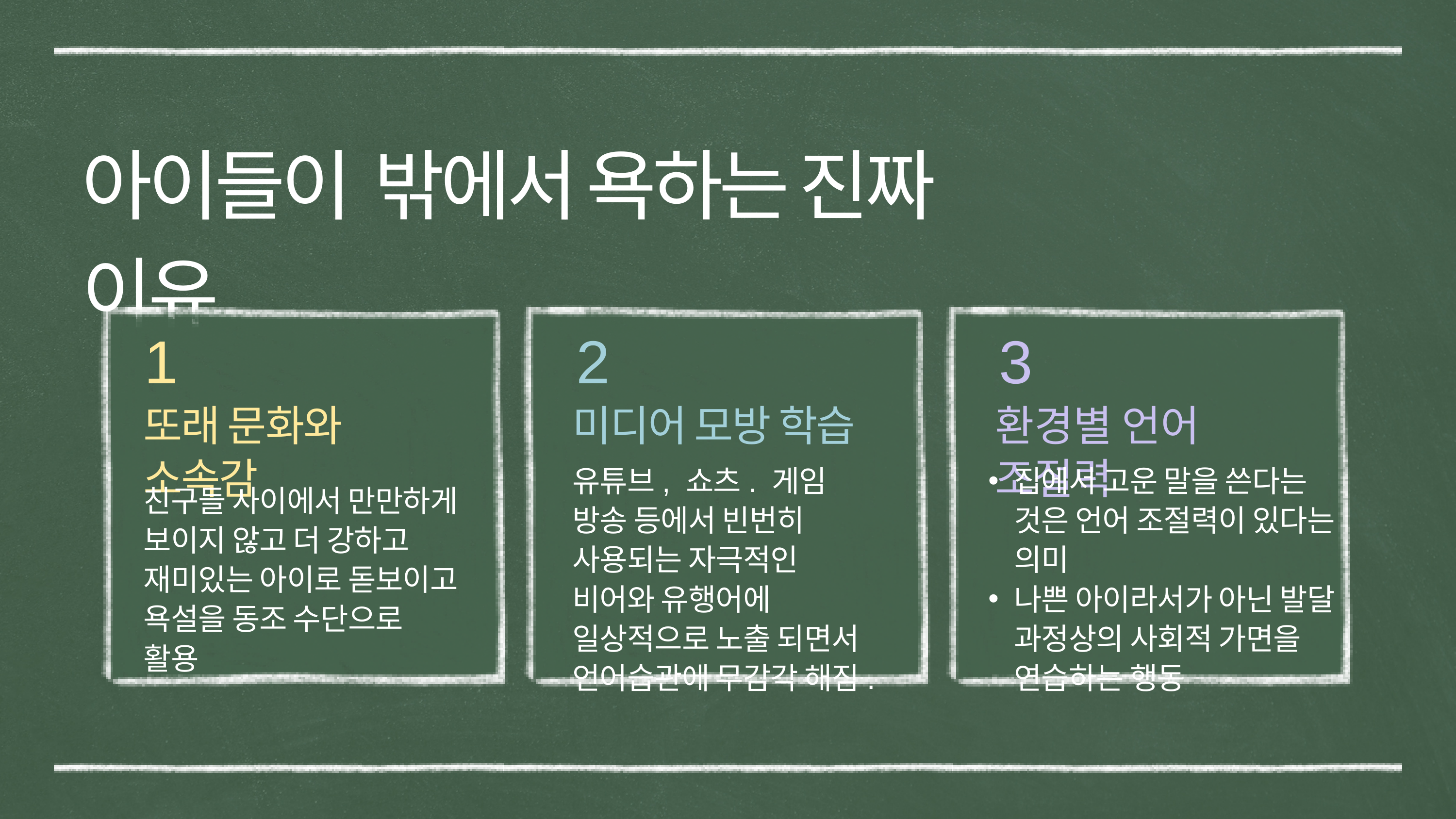

아이들이  밖에서 욕하는 진짜 이유

1
2
3
또래 문화와 소속감
미디어 모방 학습
환경별 언어 조절력
유튜브, 쇼츠. 게임 방송 등에서 빈번히 사용되는 자극적인 비어와 유행어에 일상적으로 노출 되면서 언어습관에 무감각 해짐.
집에서 고운 말을 쓴다는 것은 언어 조절력이 있다는 의미
나쁜 아이라서가 아닌 발달 과정상의 사회적 가면을 연습하는 행동
친구들 사이에서 만만하게 보이지 않고 더 강하고 재미있는 아이로 돋보이고 욕설을 동조 수단으로 활용